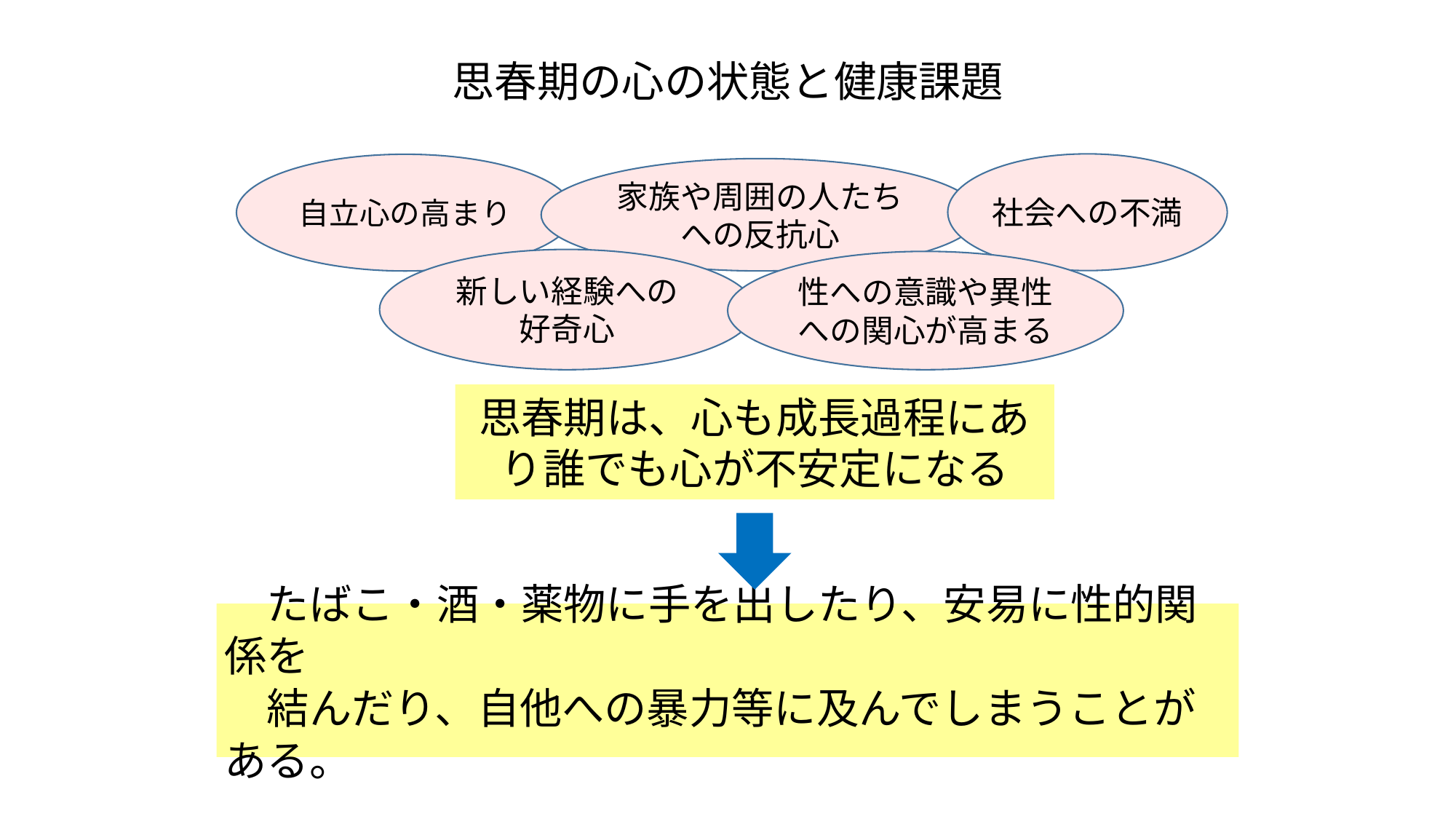

思春期の心の状態と健康課題
社会への不満
自立心の高まり
家族や周囲の人たちへの反抗心
新しい経験への好奇心
性への意識や異性への関心が高まる
思春期は、心も成長過程にあり誰でも心が不安定になる

　たばこ・酒・薬物に手を出したり、安易に性的関係を
　結んだり、自他への暴力等に及んでしまうことがある。